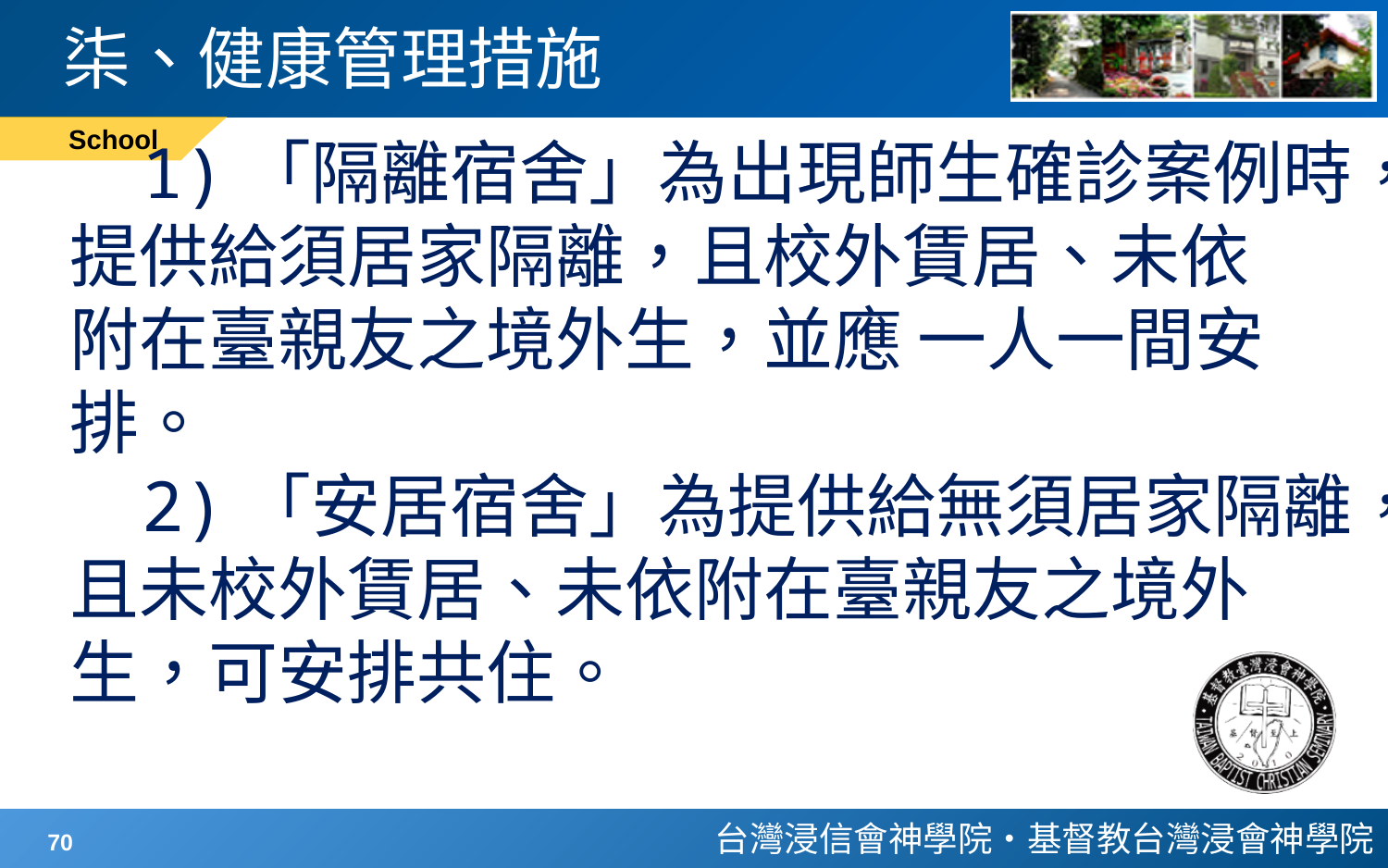

# 柒、健康管理措施
School
    1)「隔離宿舍」為出現師生確診案例時，
     提供給須居家隔離，且校外賃居、未依
     附在臺親友之境外生，並應 一人一間安
     排。
    2)「安居宿舍」為提供給無須居家隔離，
     且未校外賃居、未依附在臺親友之境外
     生，可安排共住。